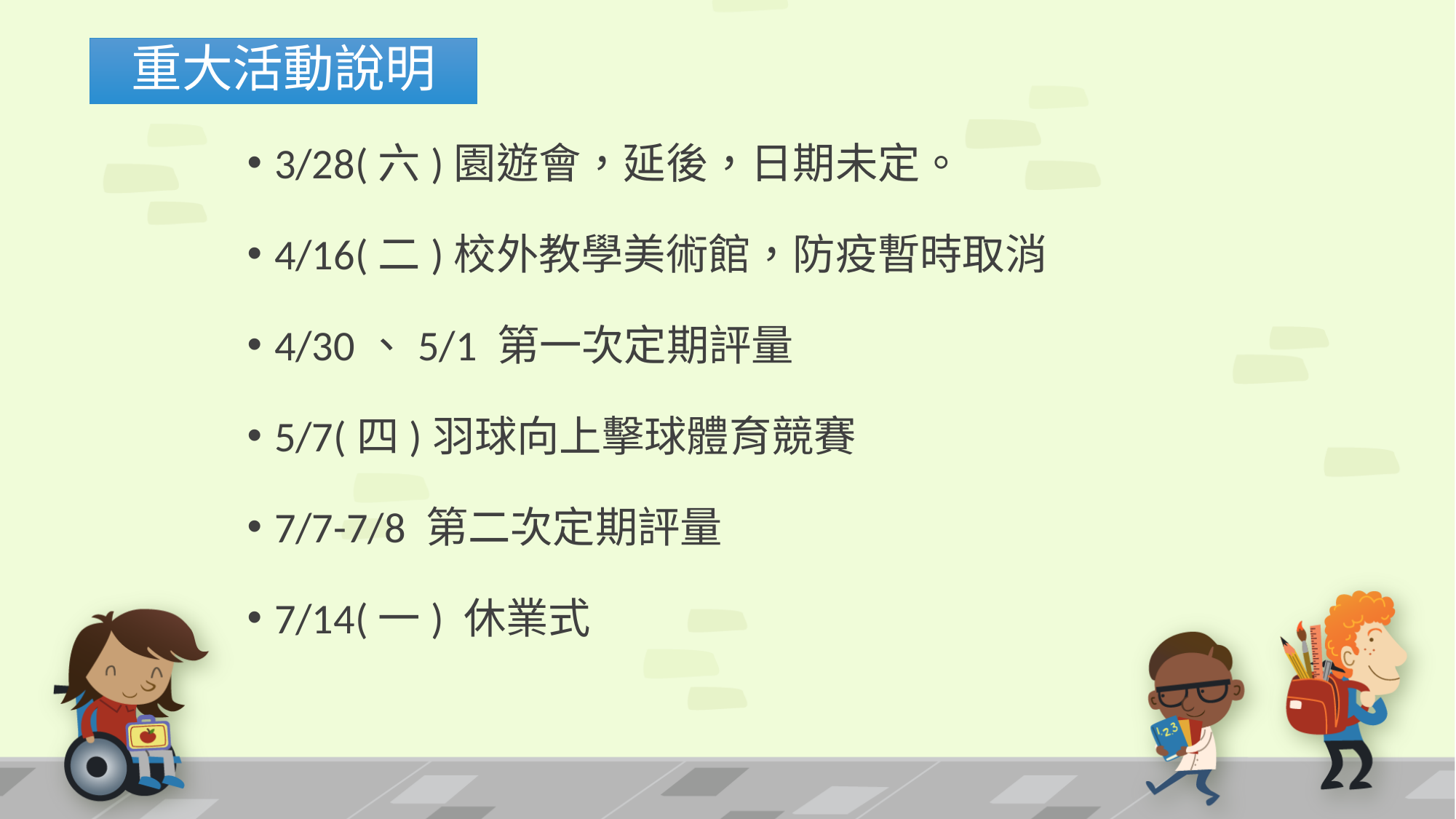

重大活動說明
3/28(六)園遊會，延後，日期未定。
4/16(二)校外教學美術館，防疫暫時取消
4/30、5/1 第一次定期評量
5/7(四)羽球向上擊球體育競賽
7/7-7/8 第二次定期評量
7/14(一) 休業式